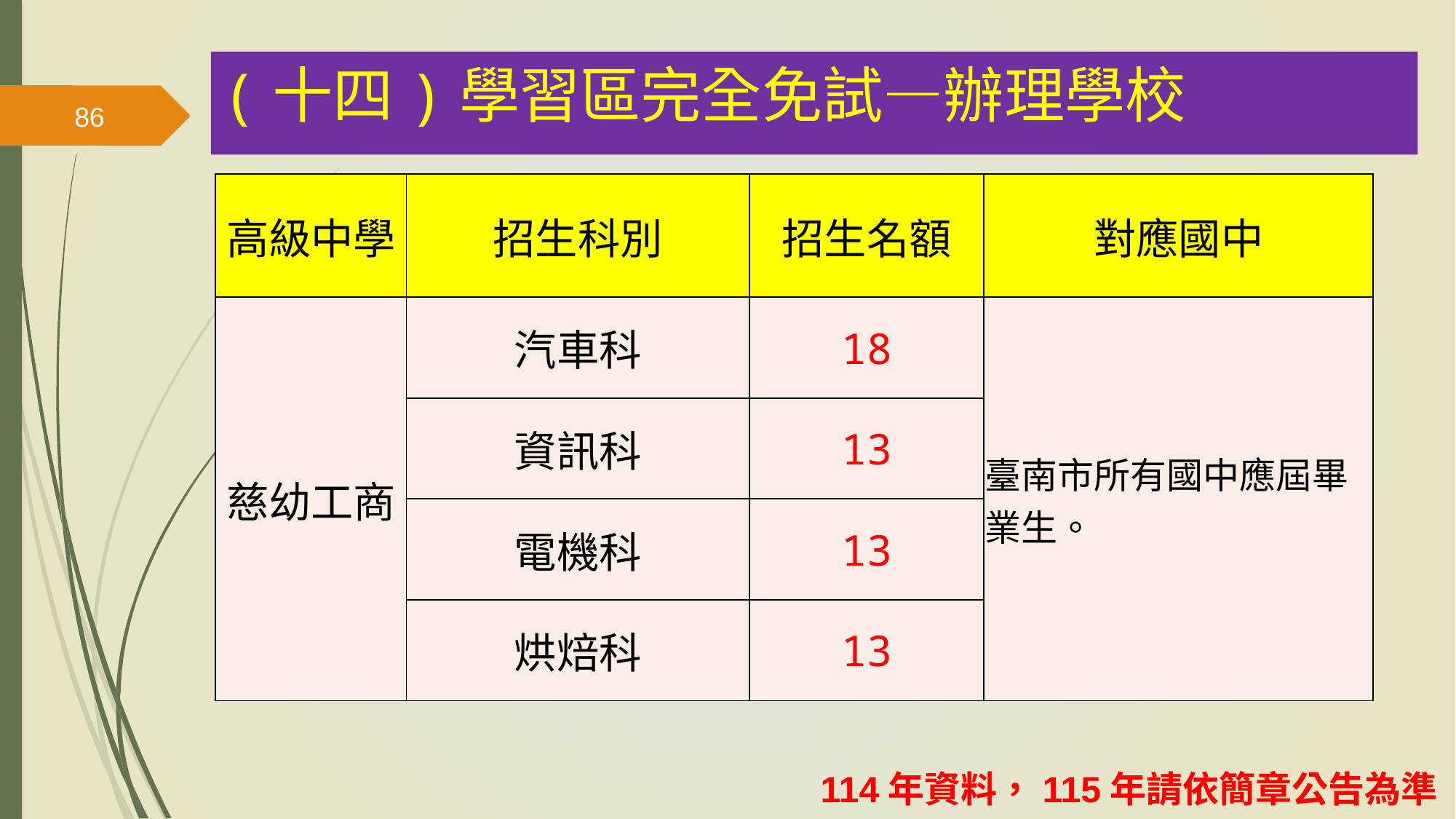

(十四)學習區完全免試—辦理學校
86
| 高級中學 | 招生科別 | 招生名額 | 對應國中 |
| --- | --- | --- | --- |
| 慈幼工商 | 汽車科 | 18 | 臺南市所有國中應屆畢業生。 |
|  | 資訊科 | 13 |  |
|  | 電機科 | 13 |  |
|  | 烘焙科 | 13 |  |

114年資料，115年請依簡章公告為準